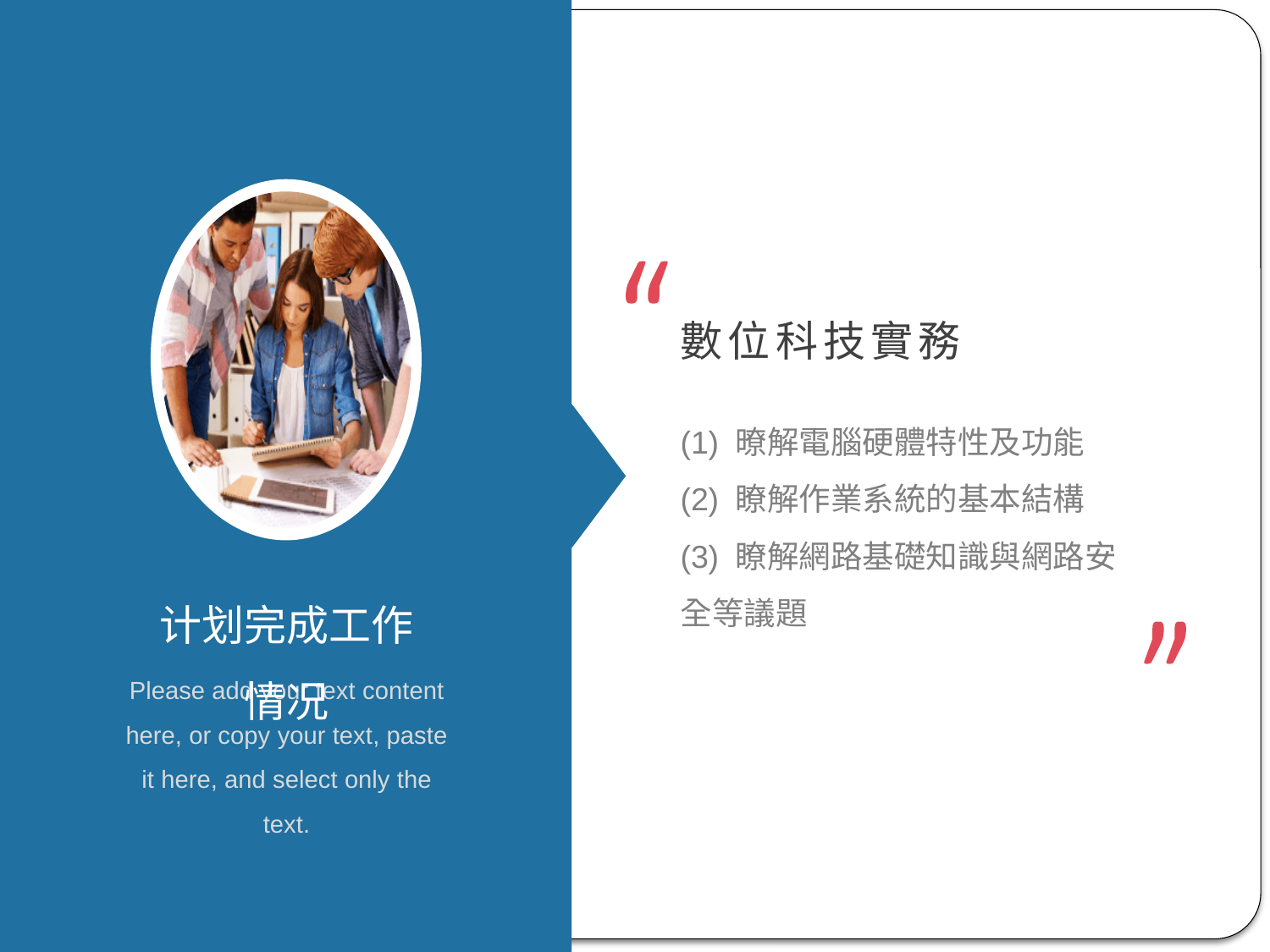

數位科技實務
(1) 暸解電腦硬體特性及功能
(2) 瞭解作業系統的基本結構
(3) 瞭解網路基礎知識與網路安全等議題

计划完成工作情况
Please add your text content here, or copy your text, paste it here, and select only the text.